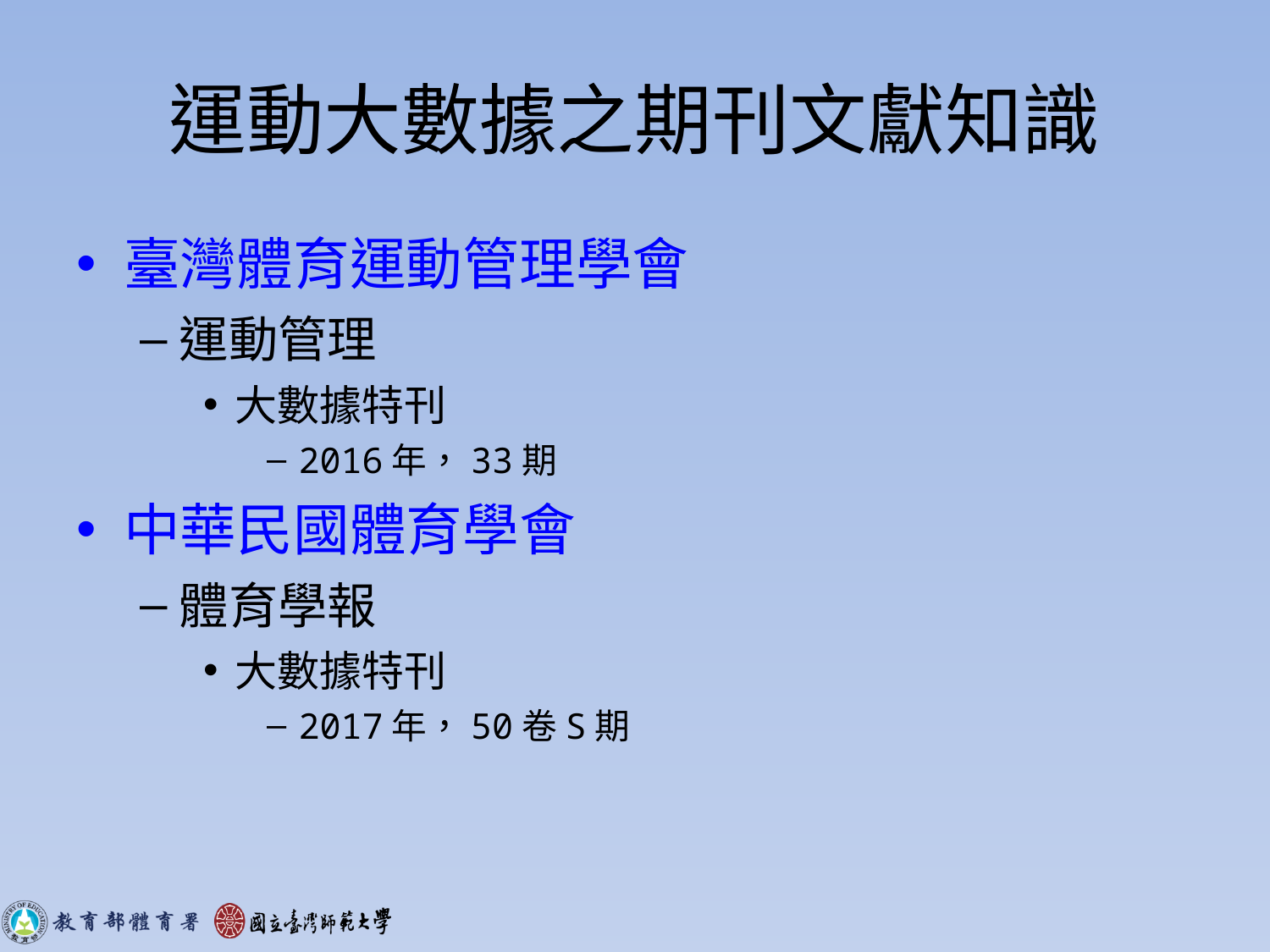

# 運動大數據之期刊文獻知識
臺灣體育運動管理學會
運動管理
大數據特刊
2016年，33期
中華民國體育學會
體育學報
大數據特刊
2017年，50卷S期